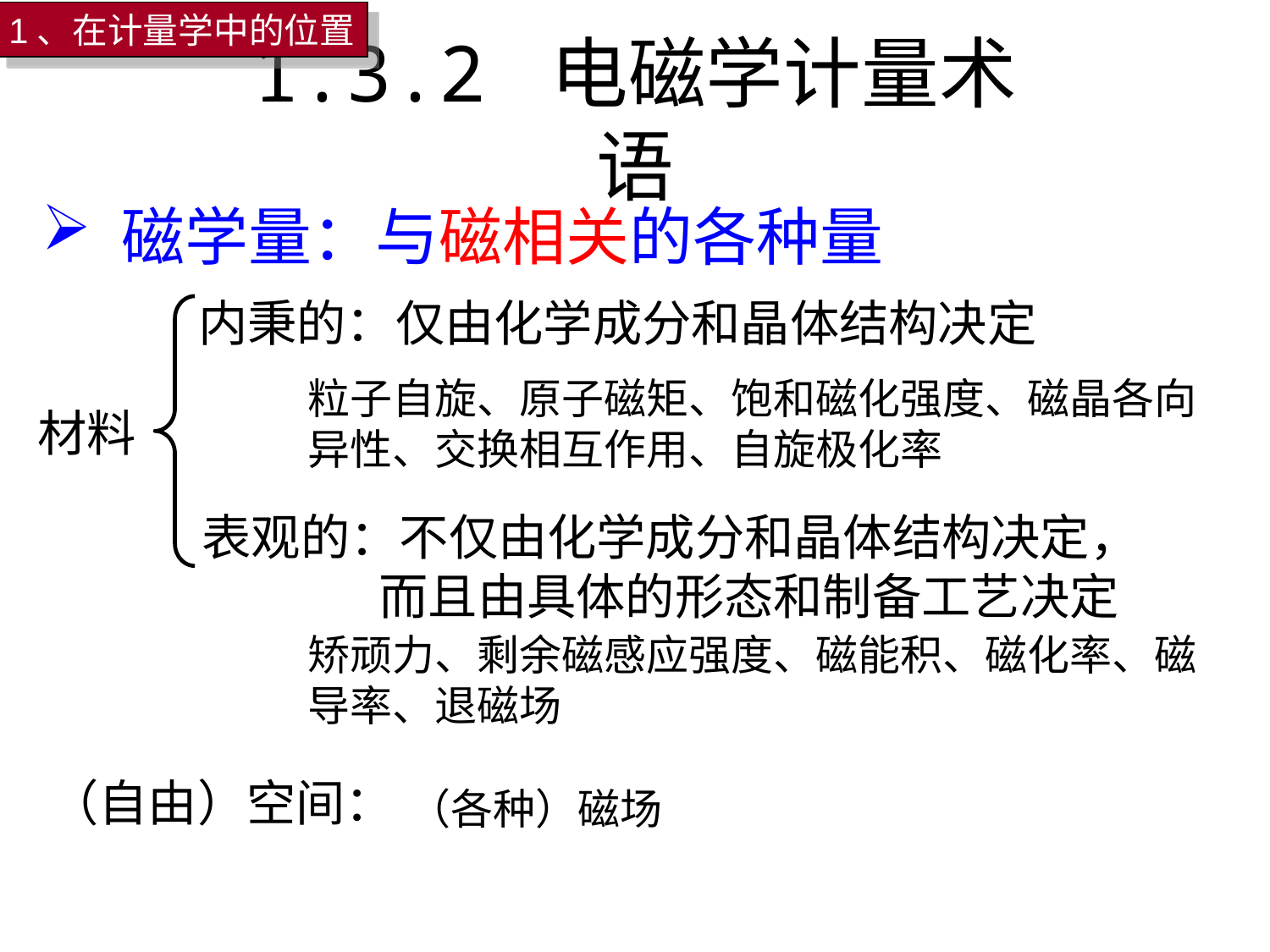

1、在计量学中的位置
# 1.3.2 电磁学计量术语
 磁学量：与磁相关的各种量
内秉的：仅由化学成分和晶体结构决定

粒子自旋、原子磁矩、饱和磁化强度、磁晶各向异性、交换相互作用、自旋极化率
材料
表观的：不仅由化学成分和晶体结构决定，
               而且由具体的形态和制备工艺决定
矫顽力、剩余磁感应强度、磁能积、磁化率、磁导率、退磁场
（自由）空间：
（各种）磁场